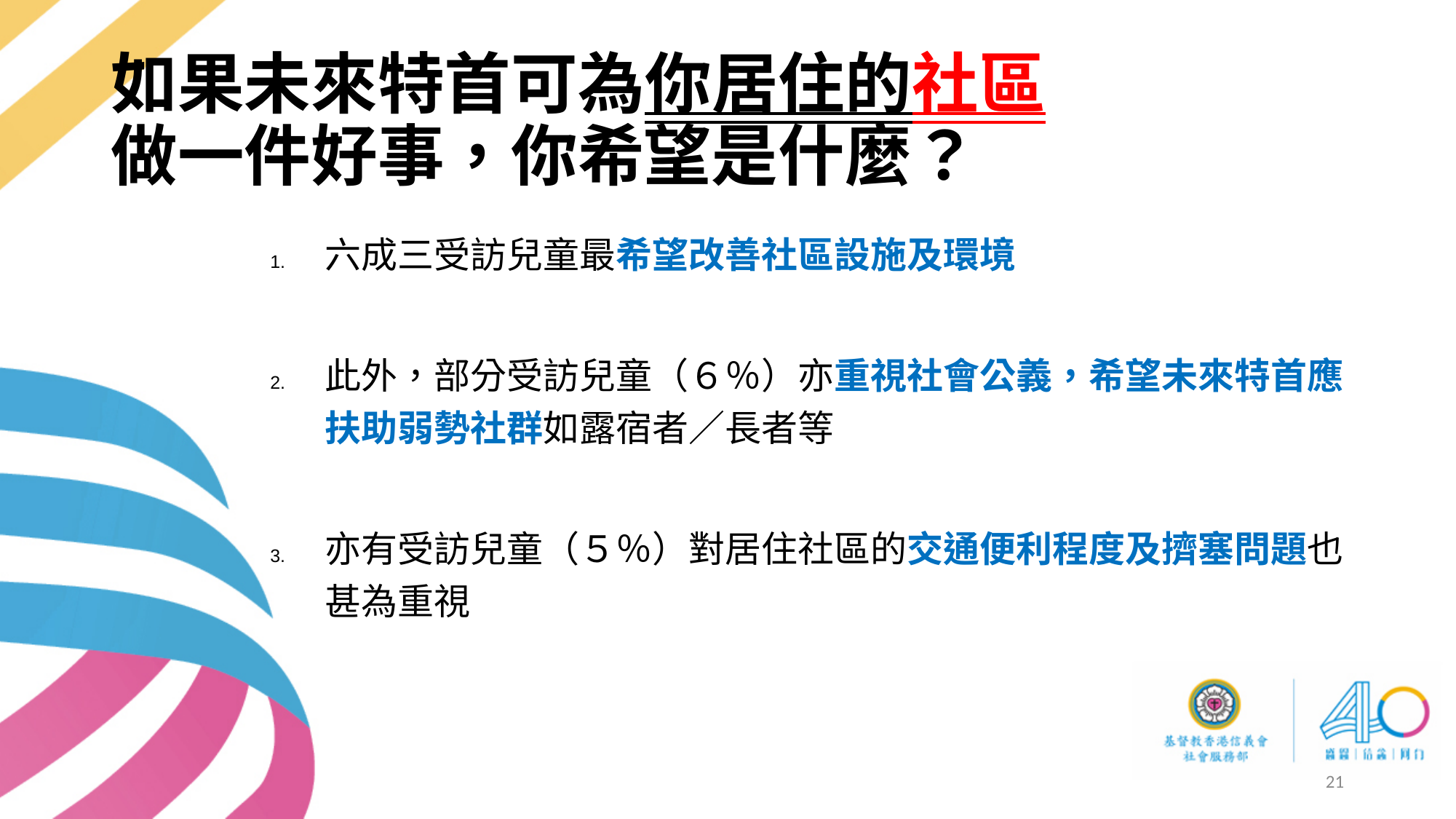

# 如果未來特首可為你居住的社區 做一件好事，你希望是什麼？
六成三受訪兒童最希望改善社區設施及環境

此外，部分受訪兒童（６％）亦重視社會公義，希望未來特首應扶助弱勢社群如露宿者／長者等

亦有受訪兒童（５％）對居住社區的交通便利程度及擠塞問題也甚為重視

21